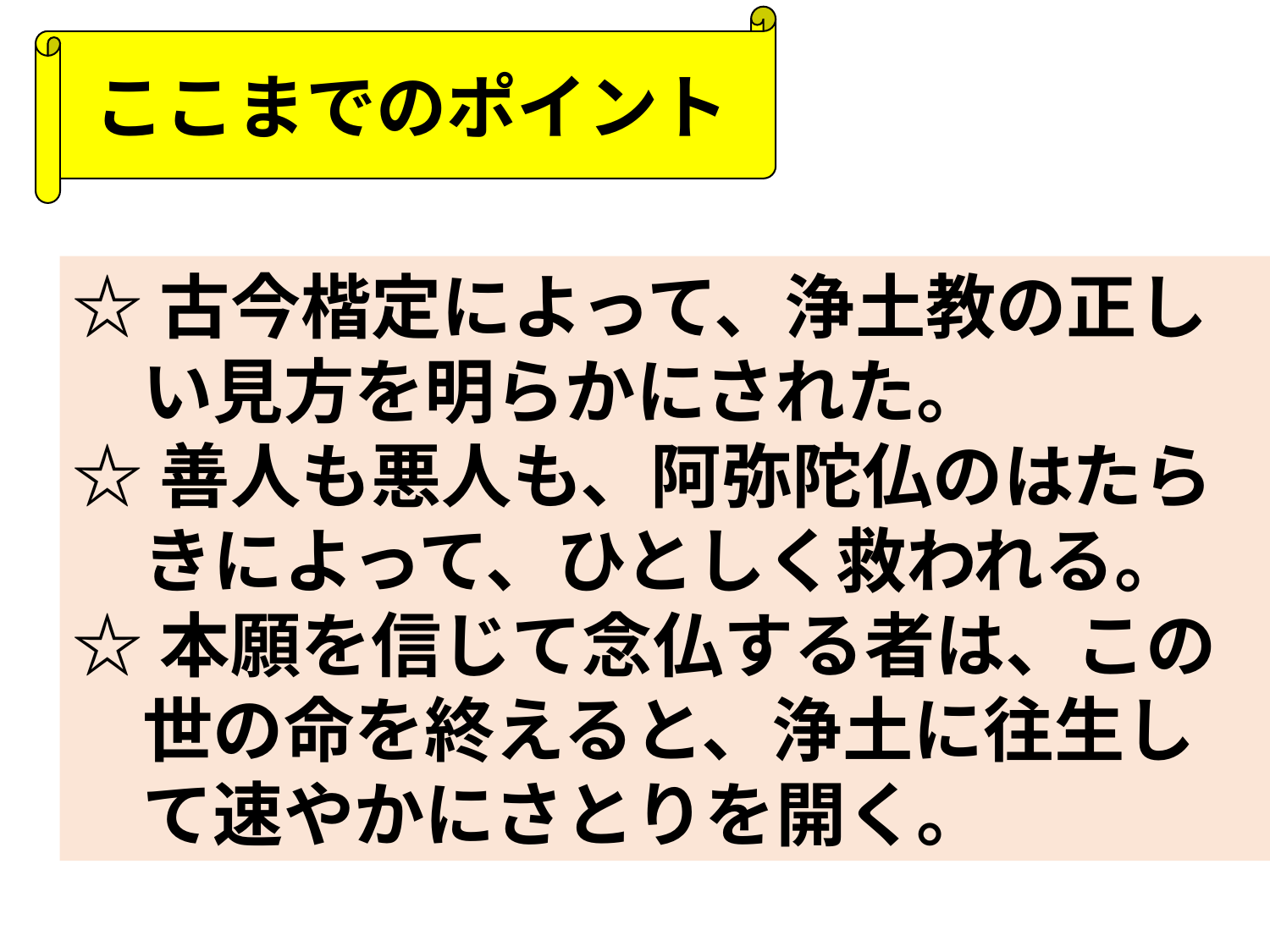

ここまでのポイント
☆古今楷定によって、浄土教の正し
　い見方を明らかにされた。
☆善人も悪人も、阿弥陀仏のはたら
　きによって、ひとしく救われる。
☆本願を信じて念仏する者は、この
　世の命を終えると、浄土に往生し
　て速やかにさとりを開く。